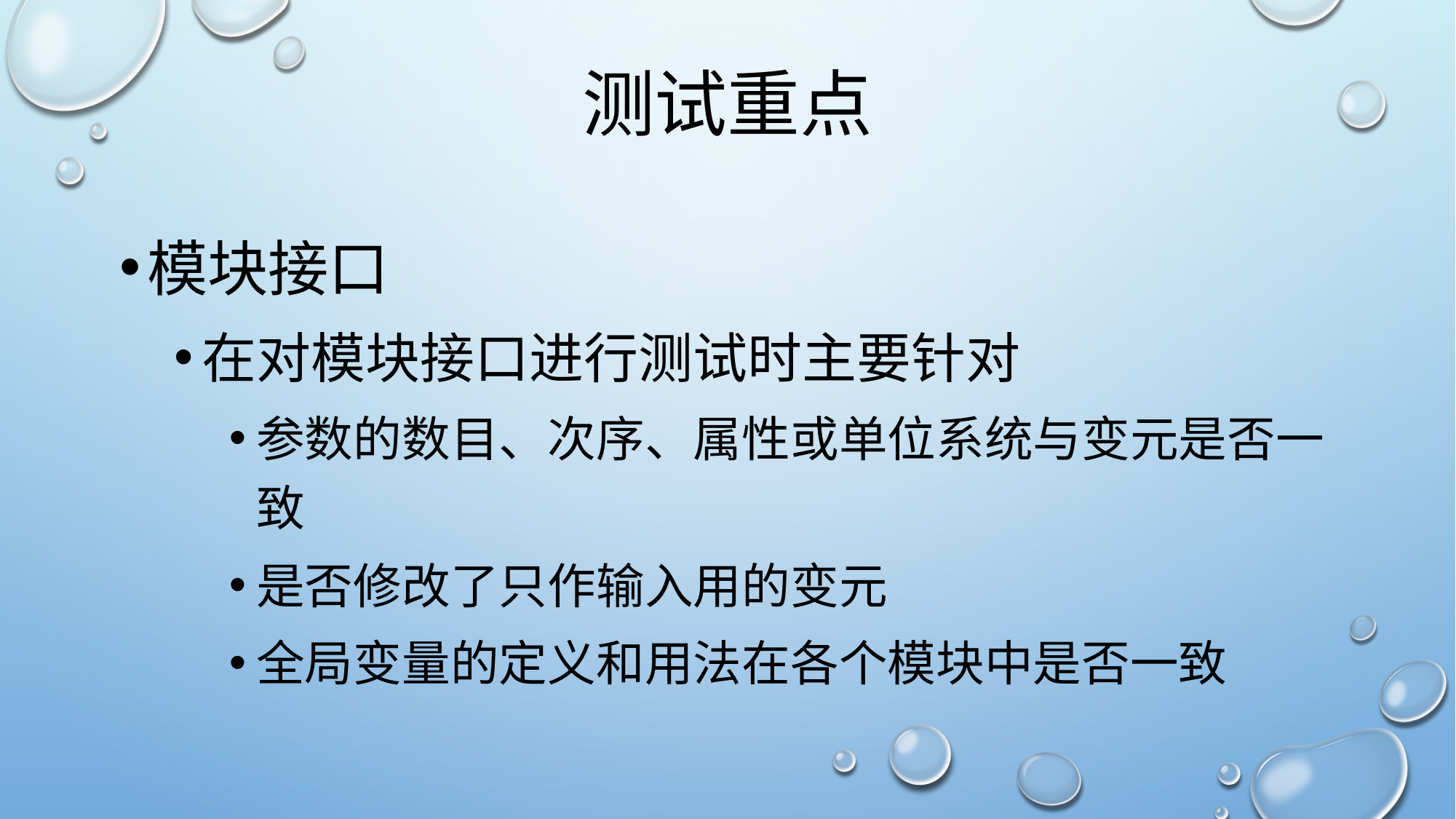

# 测试重点
模块接口
在对模块接口进行测试时主要针对
参数的数目、次序、属性或单位系统与变元是否一致
是否修改了只作输入用的变元
全局变量的定义和用法在各个模块中是否一致